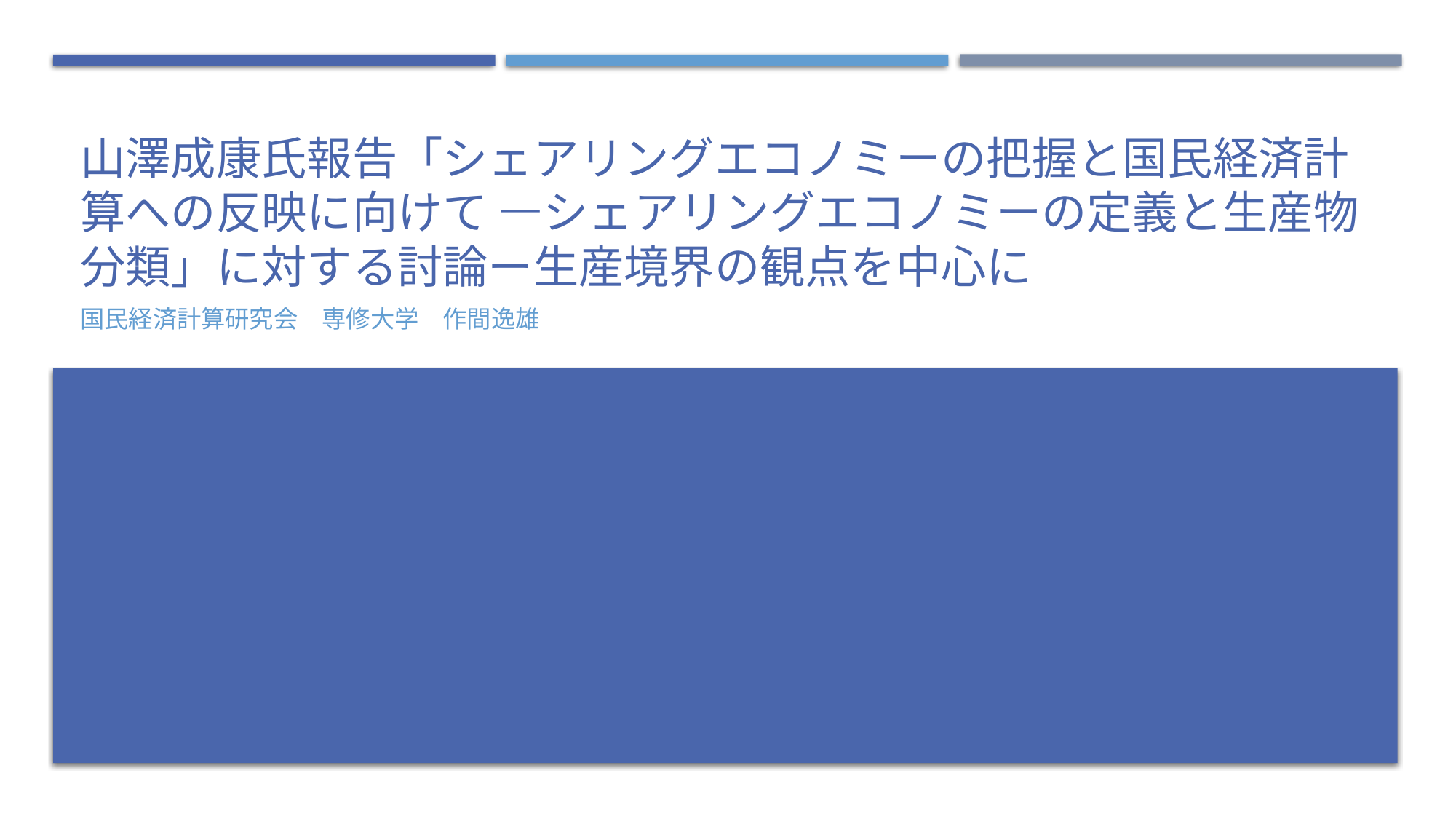

# 山澤成康氏報告「シェアリングエコノミーの把握と国民経済計算への反映に向けて ―シェアリングエコノミーの定義と生産物分類」に対する討論ー生産境界の観点を中心に
国民経済計算研究会　専修大学　作間逸雄